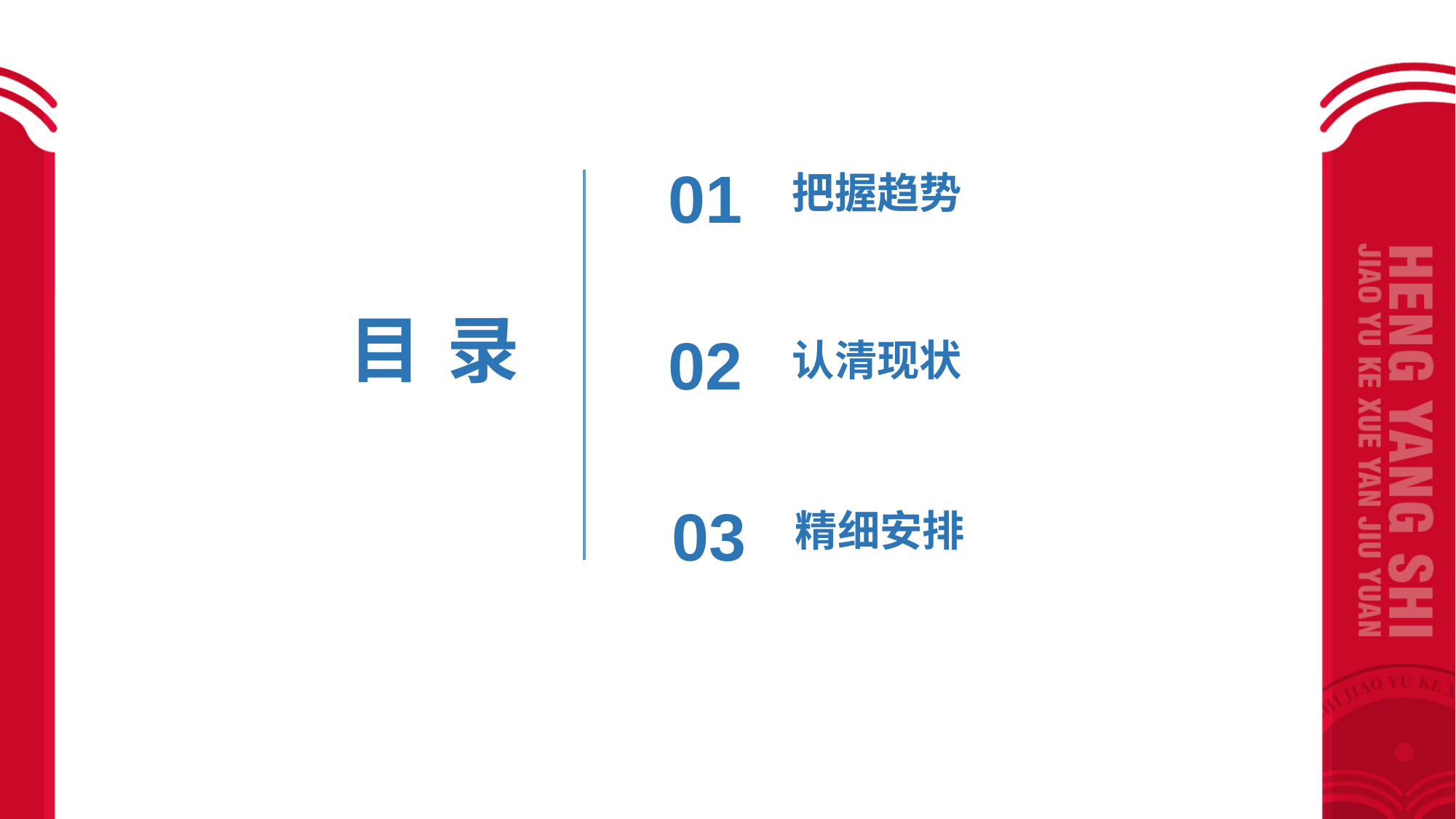

01
把握趋势

目 录
02
认清现状
03
精细安排